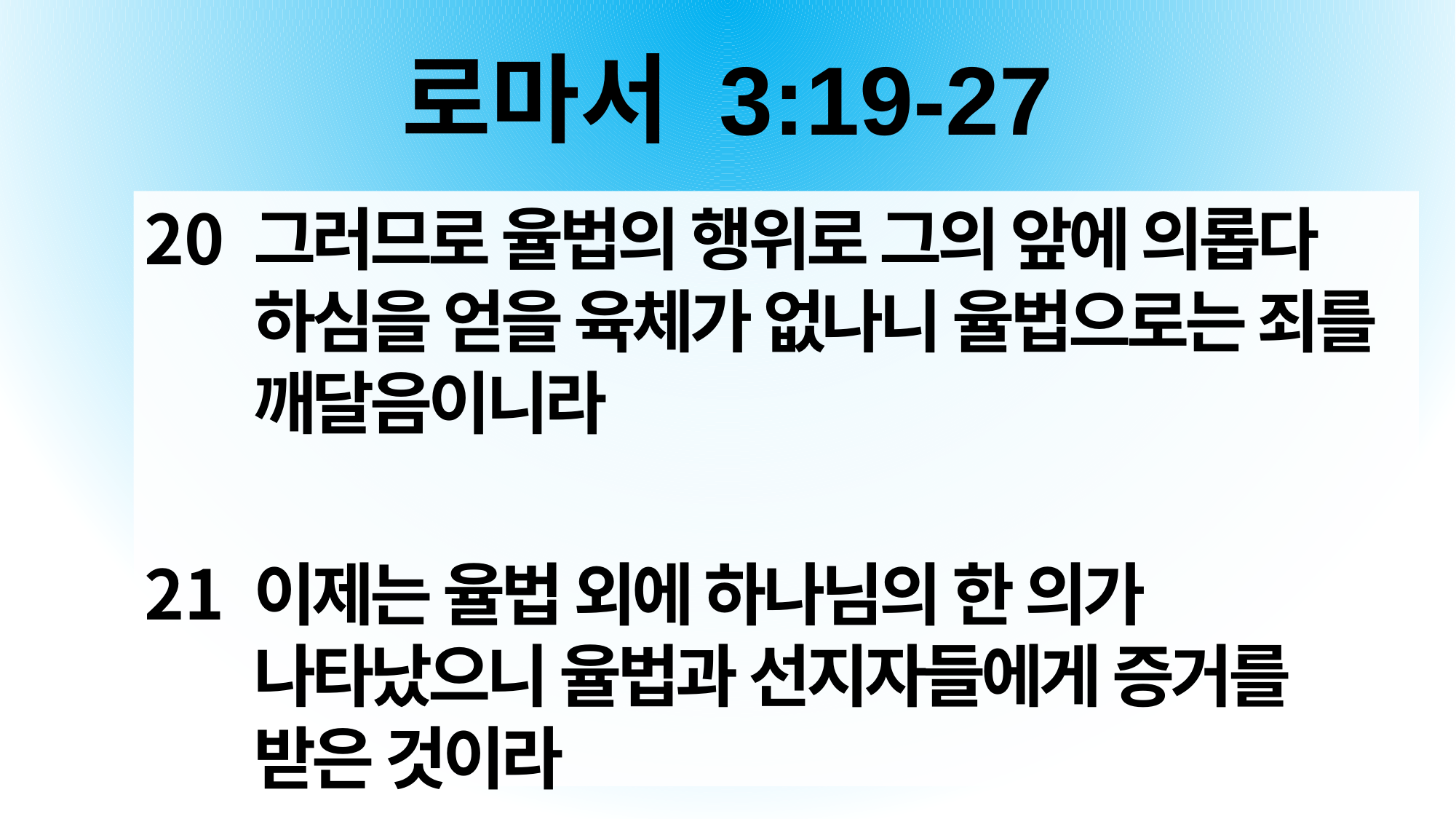

# 로마서 3:19-27
그러므로 율법의 행위로 그의 앞에 의롭다 하심을 얻을 육체가 없나니 율법으로는 죄를 깨달음이니라

이제는 율법 외에 하나님의 한 의가 나타났으니 율법과 선지자들에게 증거를 받은 것이라